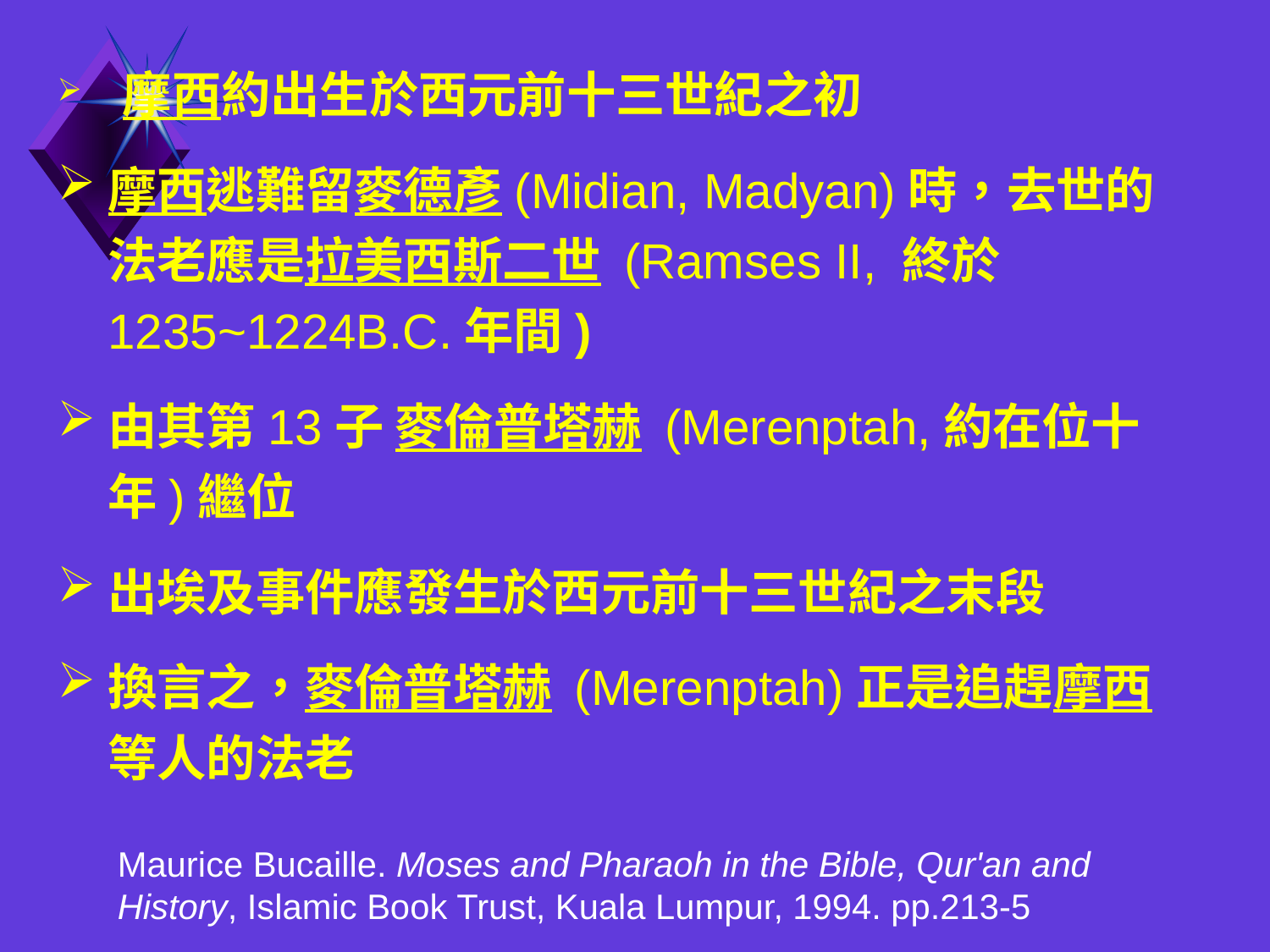

摩西約出生於西元前十三世紀之初
摩西逃難留麥德彥(Midian, Madyan)時，去世的法老應是拉美西斯二世 (Ramses II, 終於1235~1224B.C.年間)
由其第13子 麥倫普塔赫 (Merenptah,約在位十年)繼位
出埃及事件應發生於西元前十三世紀之末段
換言之，麥倫普塔赫 (Merenptah)正是追趕摩西等人的法老
Maurice Bucaille. Moses and Pharaoh in the Bible, Qur'an and History, Islamic Book Trust, Kuala Lumpur, 1994. pp.213-5